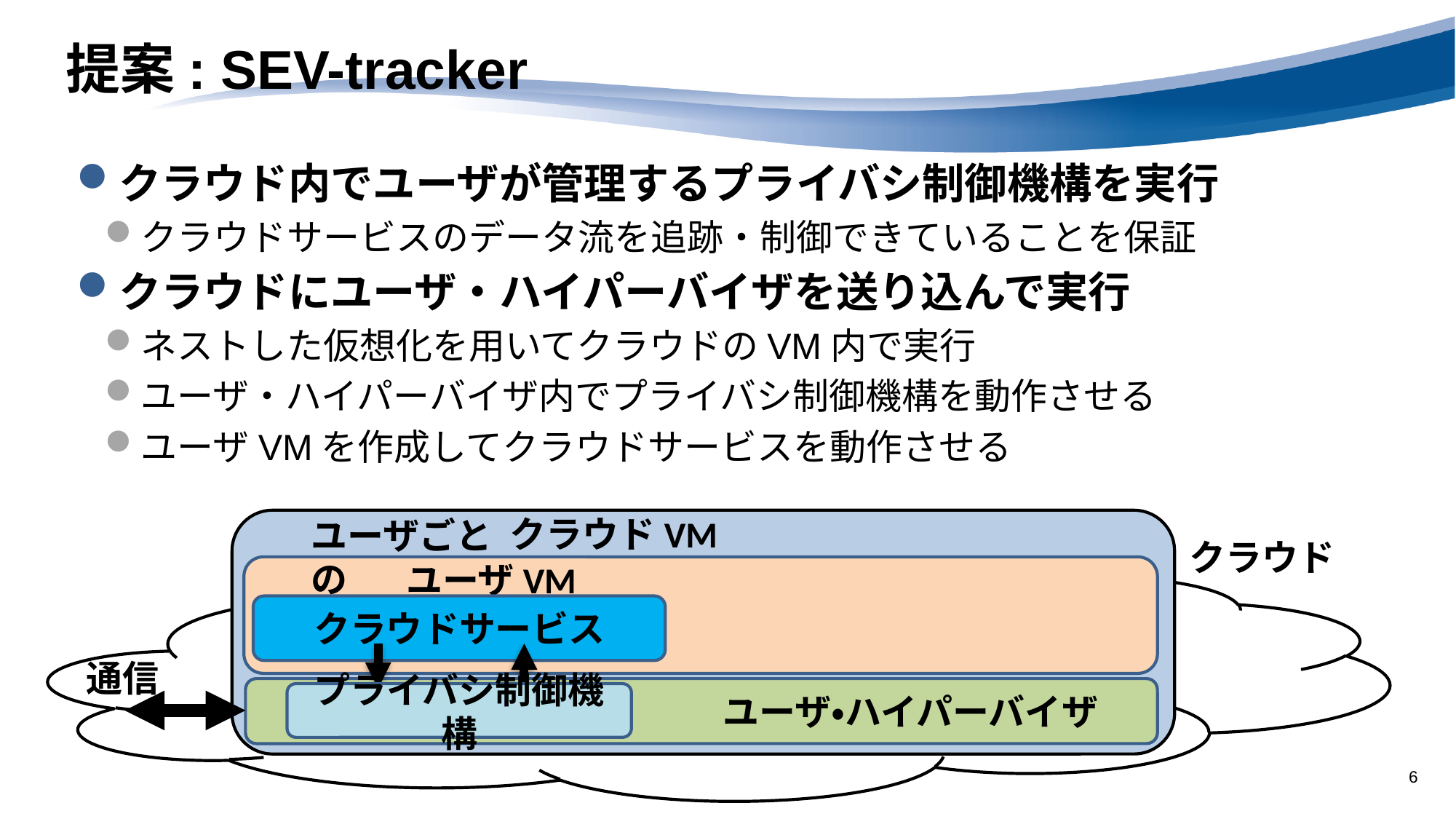

# 提案: SEV-tracker
クラウド内でユーザが管理するプライバシ制御機構を実行
クラウドサービスのデータ流を追跡・制御できていることを保証
クラウドにユーザ・ハイパーバイザを送り込んで実行
ネストした仮想化を用いてクラウドのVM内で実行
ユーザ・ハイパーバイザ内でプライバシ制御機構を動作させる
ユーザVMを作成してクラウドサービスを動作させる

クラウドVM
ユーザごとの

クラウド
　　　　ユーザVM

クラウドサービス
通信
                                                  ユーザ・ハイパーバイザ
プライバシ制御機構
6